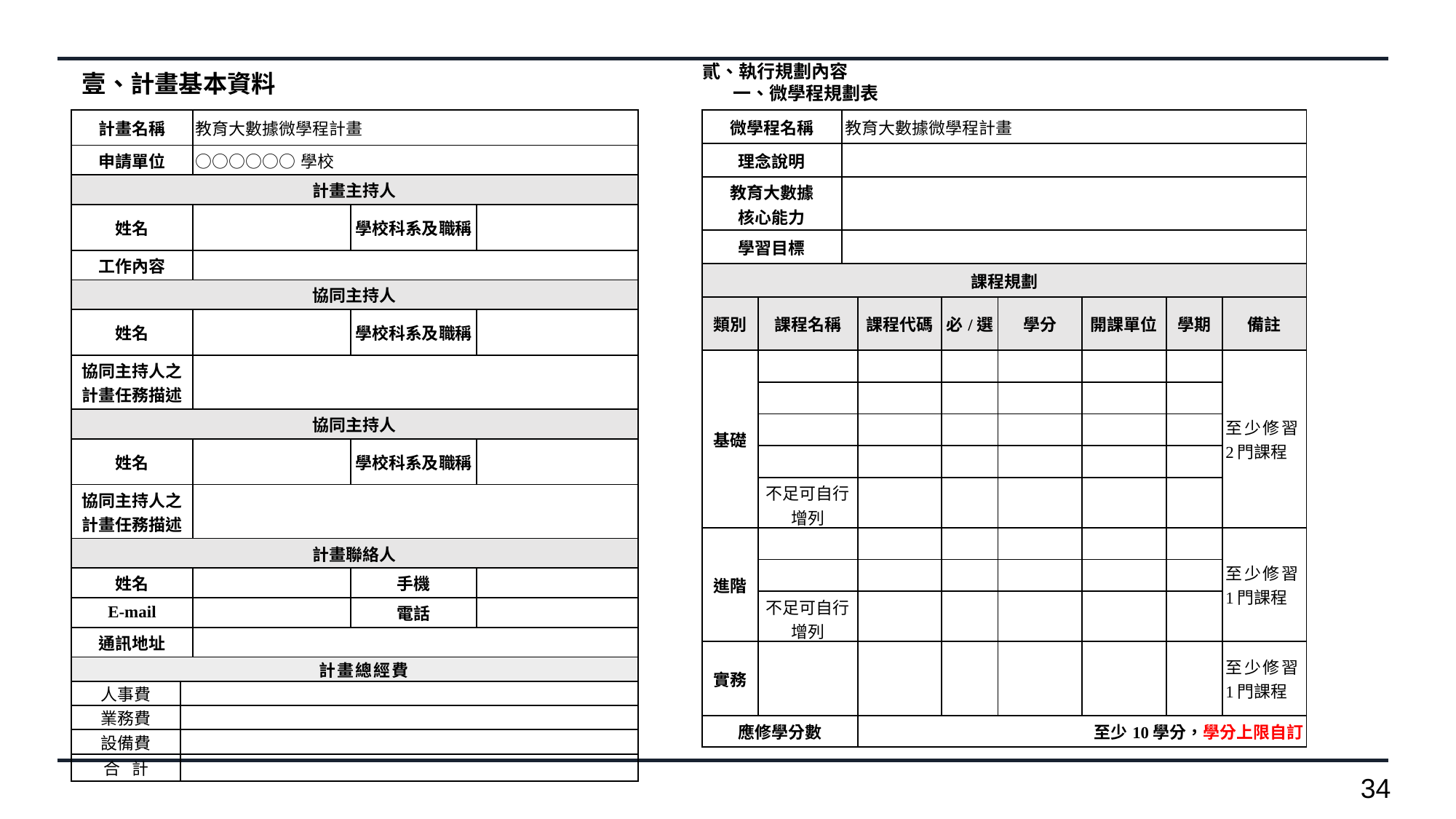

貳、執行規劃內容
       一、微學程規劃表
壹、計畫基本資料
| 計畫名稱 |  | 教育大數據微學程計畫 |  |  |
| --- | --- | --- | --- | --- |
| 申請單位 |  | ○○○○○○學校 |  |  |
| 計畫主持人 |  |  |  |  |
| 姓名 |  |  | 學校科系及職稱 |  |
| 工作內容 |  |  |  |  |
| 協同主持人 |  |  |  |  |
| 姓名 |  |  | 學校科系及職稱 |  |
| 協同主持人之 計畫任務描述 |  |  |  |  |
| 協同主持人 |  |  |  |  |
| 姓名 |  |  | 學校科系及職稱 |  |
| 協同主持人之 計畫任務描述 |  |  |  |  |
| 計畫聯絡人 |  |  |  |  |
| 姓名 |  |  | 手機 |  |
| E-mail |  |  | 電話 |  |
| 通訊地址 |  |  |  |  |
| 計畫總經費 |  |  |  |  |
| 人事費 |  |  |  |  |
| 業務費 |  |  |  |  |
| 設備費 |  |  |  |  |
| 合 計 |  |  |  |  |
| 微學程名稱 |  | 教育大數據微學程計畫 |  |  |  |  |  |  |
| --- | --- | --- | --- | --- | --- | --- | --- | --- |
| 理念說明 |  |  |  |  |  |  |  |  |
| 教育大數據 核心能力 |  |  |  |  |  |  |  |  |
| 學習目標 |  |  |  |  |  |  |  |  |
| 課程規劃 |  |  |  |  |  |  |  |  |
| 類別 | 課程名稱 |  | 課程代碼 | 必/選 | 學分 | 開課單位 | 學期 | 備註 |
| 基礎 |  |  |  |  |  |  |  | 至少修習2門課程 |
|  |  |  |  |  |  |  |  |  |
|  |  |  |  |  |  |  |  |  |
|  |  |  |  |  |  |  |  |  |
|  | 不足可自行增列 |  |  |  |  |  |  |  |
| 進階 |  |  |  |  |  |  |  | 至少修習1門課程 |
|  |  |  |  |  |  |  |  |  |
|  | 不足可自行增列 |  |  |  |  |  |  |  |
| 實務 |  |  |  |  |  |  |  | 至少修習1門課程 |
| 應修學分數 |  |  | 至少10學分，學分上限自訂 |  |  |  |  |  |
34